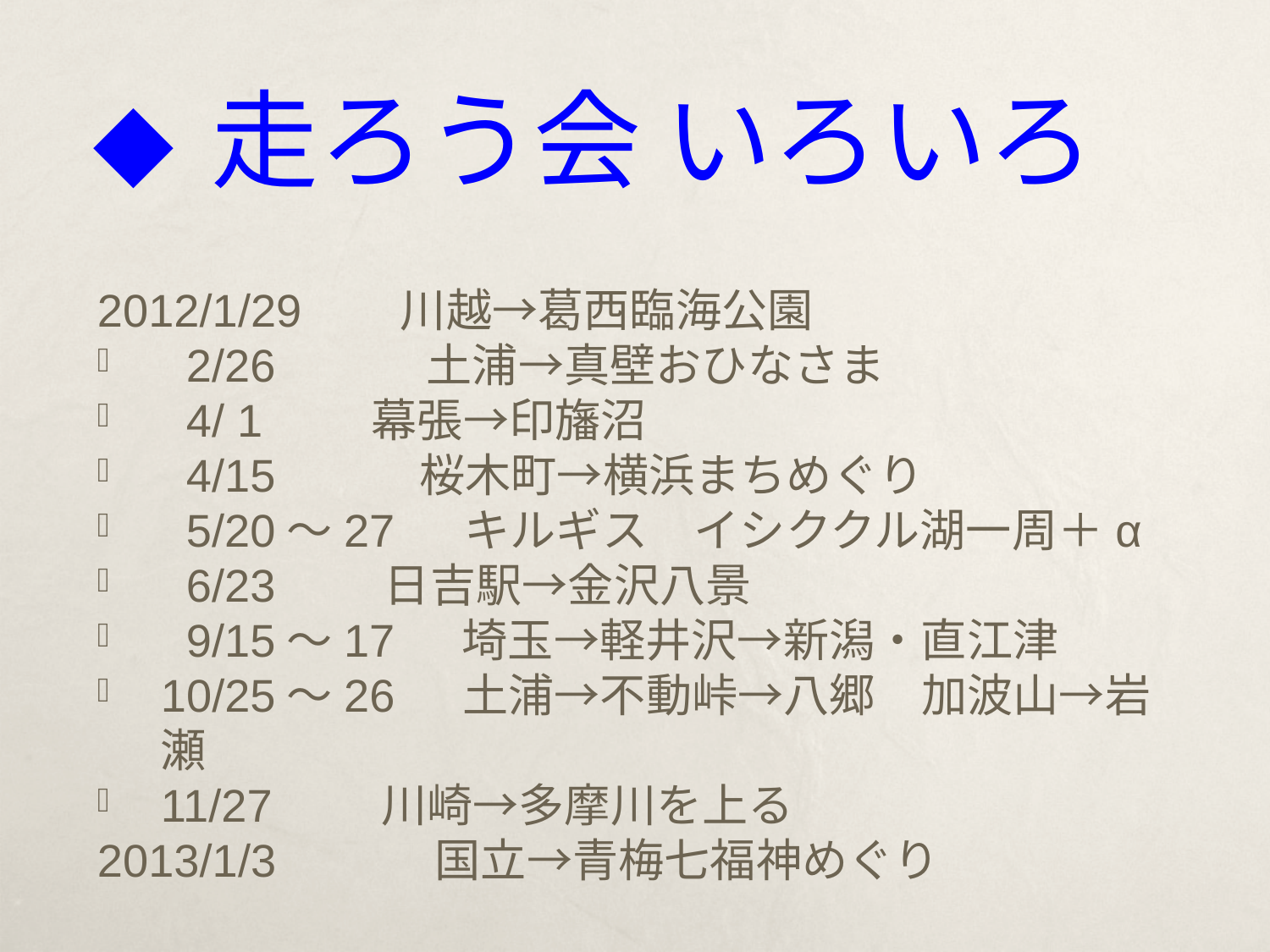

◆ 走ろう会 いろいろ
2012/1/29　    川越→葛西臨海公園
  2/26           土浦→真壁おひなさま
  4/ 1　     幕張→印旛沼
  4/15      　 桜木町→横浜まちめぐり
  5/20〜27 　キルギス　イシククル湖一周＋α
  6/23　     日吉駅→金沢八景
  9/15〜17　 埼玉→軽井沢→新潟・直江津
10/25〜26　 土浦→不動峠→八郷　加波山→岩瀬
11/27　     川崎→多摩川を上る
2013/1/3        　国立→青梅七福神めぐり